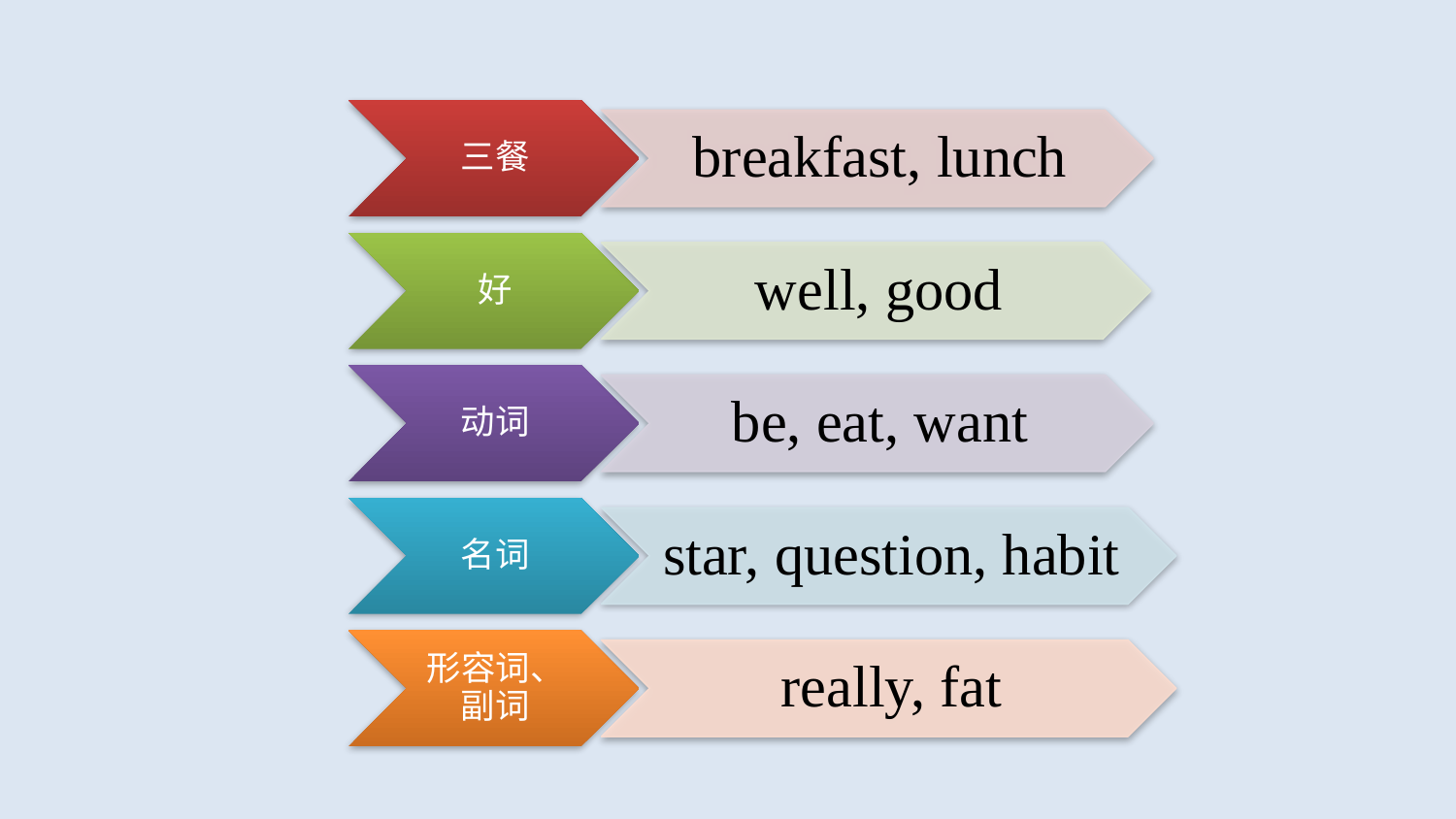

三餐
breakfast, lunch
好
well, good
动词
be, eat, want
名词
star, question, habit
形容词、副词
really, fat